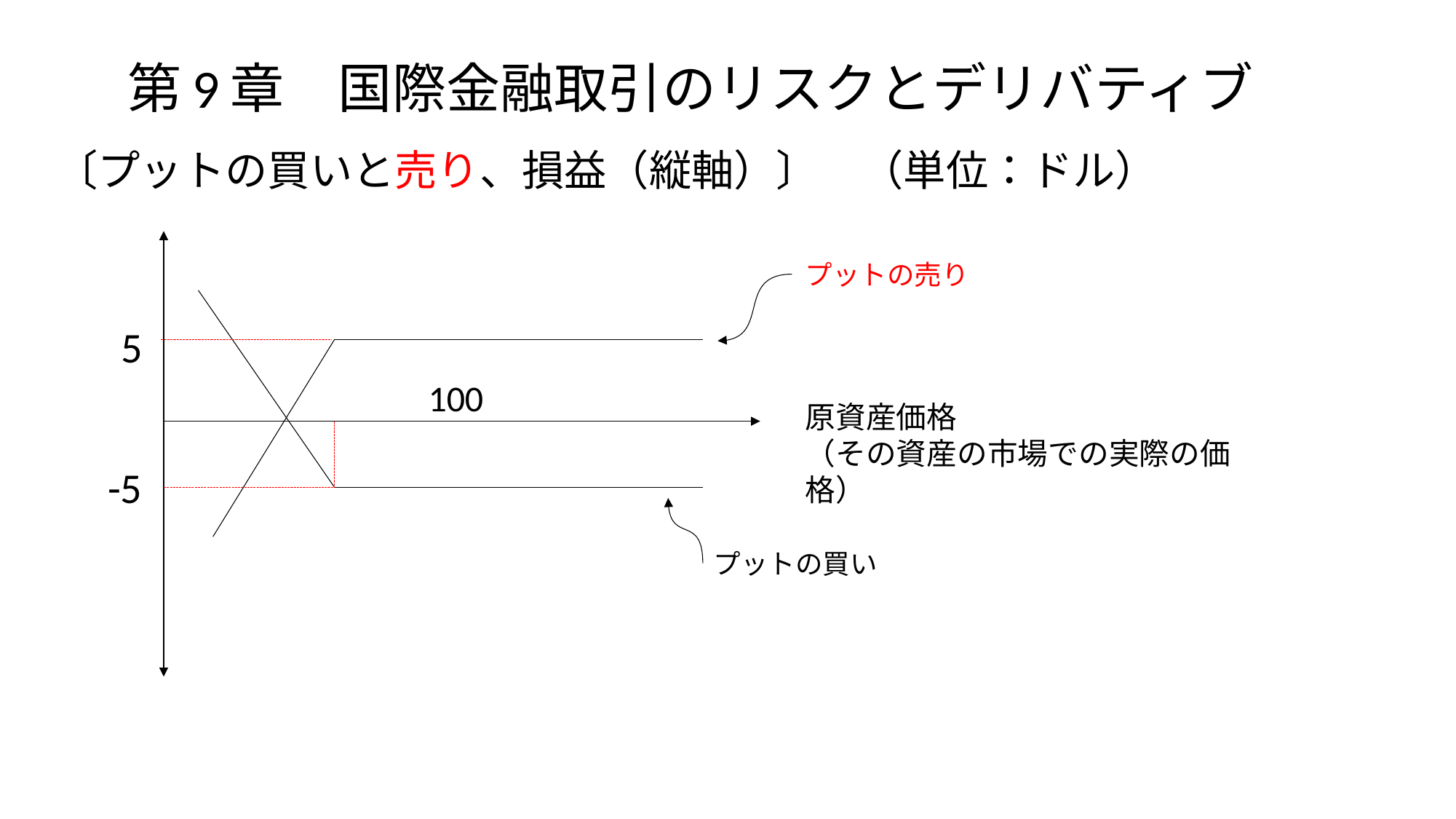

# 第9章　国際金融取引のリスクとデリバティブ
〔プットの買いと売り、損益（縦軸）〕　（単位：ドル）

　　　　　　　　　　100

プットの売り
5
原資産価格
（その資産の市場での実際の価格）
-5
プットの買い